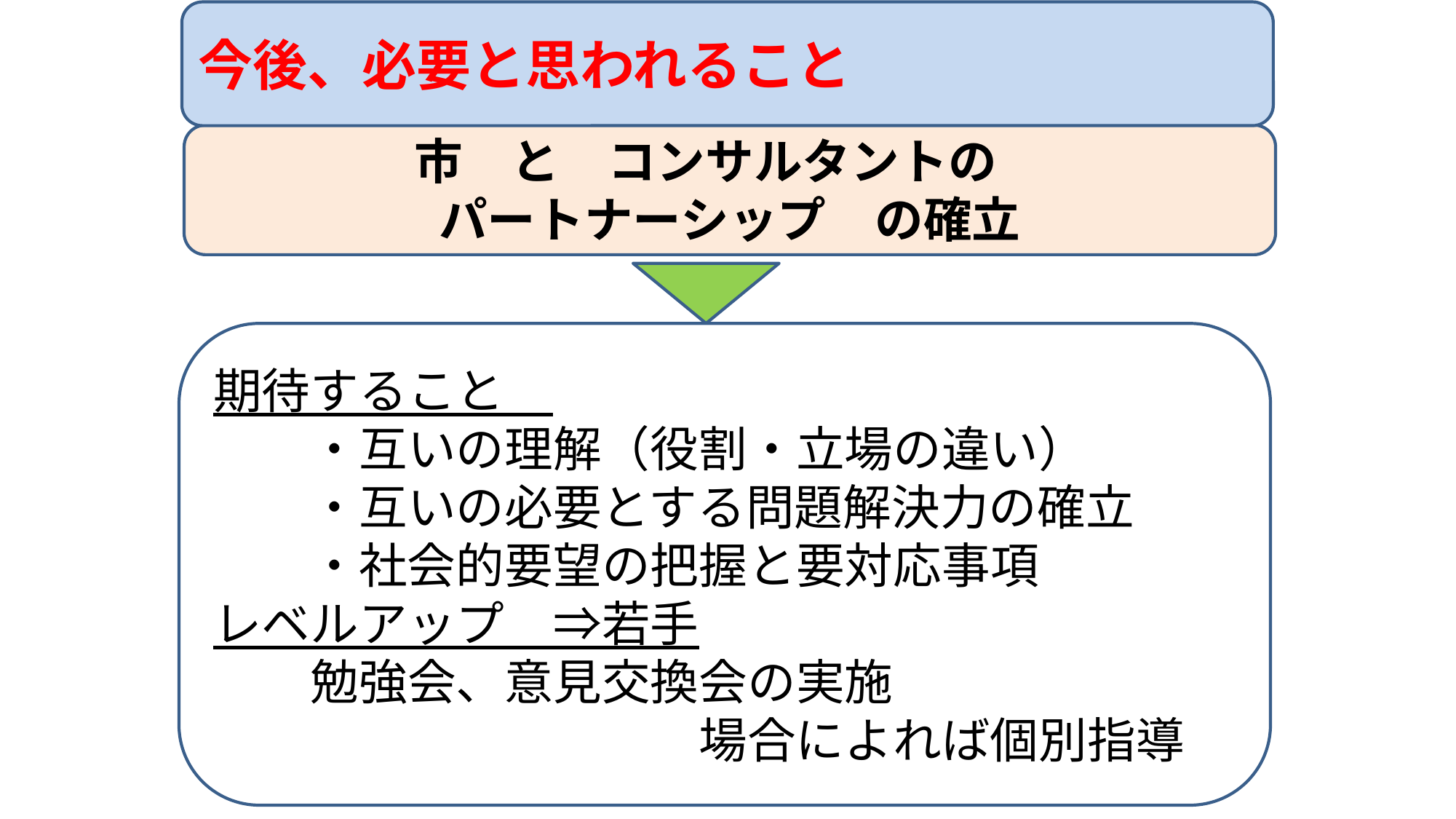

今後、必要と思われること

市　と　コンサルタントの
パートナーシップ　の確立

期待すること
　　・互いの理解（役割・立場の違い）
　　・互いの必要とする問題解決力の確立
　　・社会的要望の把握と要対応事項
レベルアップ　⇒若手
　　勉強会、意見交換会の実施
　　　　　　　　　　場合によれば個別指導